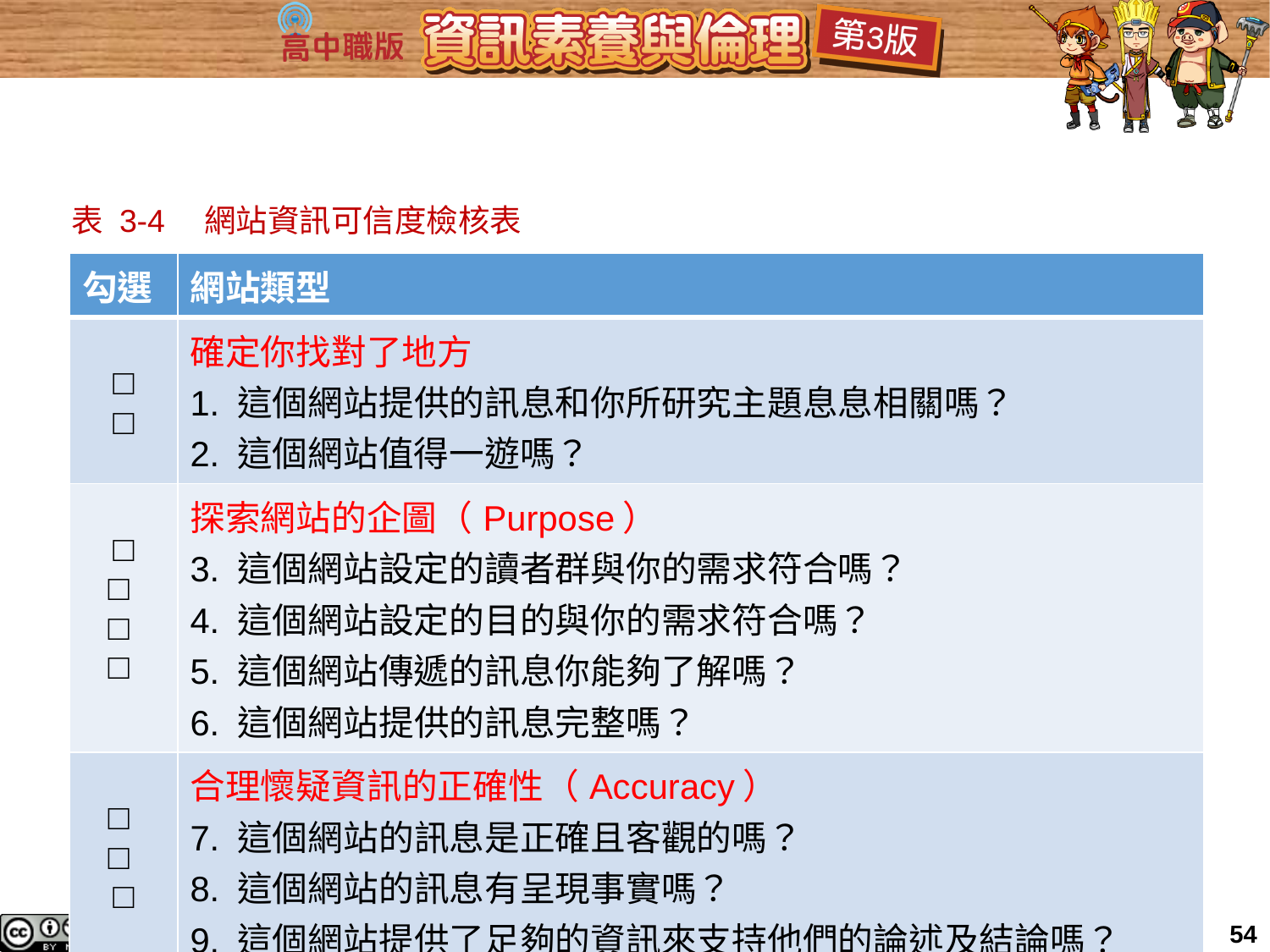

# 表 3-4　網站資訊可信度檢核表
| 勾選 | 網站類型 |
| --- | --- |
| □ □ | 確定你找對了地方 1. 這個網站提供的訊息和你所研究主題息息相關嗎？ 2. 這個網站值得一遊嗎？ |
| □ □ □ □ | 探索網站的企圖（Purpose） 3. 這個網站設定的讀者群與你的需求符合嗎？ 4. 這個網站設定的目的與你的需求符合嗎？ 5. 這個網站傳遞的訊息你能夠了解嗎？ 6. 這個網站提供的訊息完整嗎？ |
| □ □ □ | 合理懷疑資訊的正確性（Accuracy） 7. 這個網站的訊息是正確且客觀的嗎？ 8. 這個網站的訊息有呈現事實嗎？ 9. 這個網站提供了足夠的資訊來支持他們的論述及結論嗎？ |
54